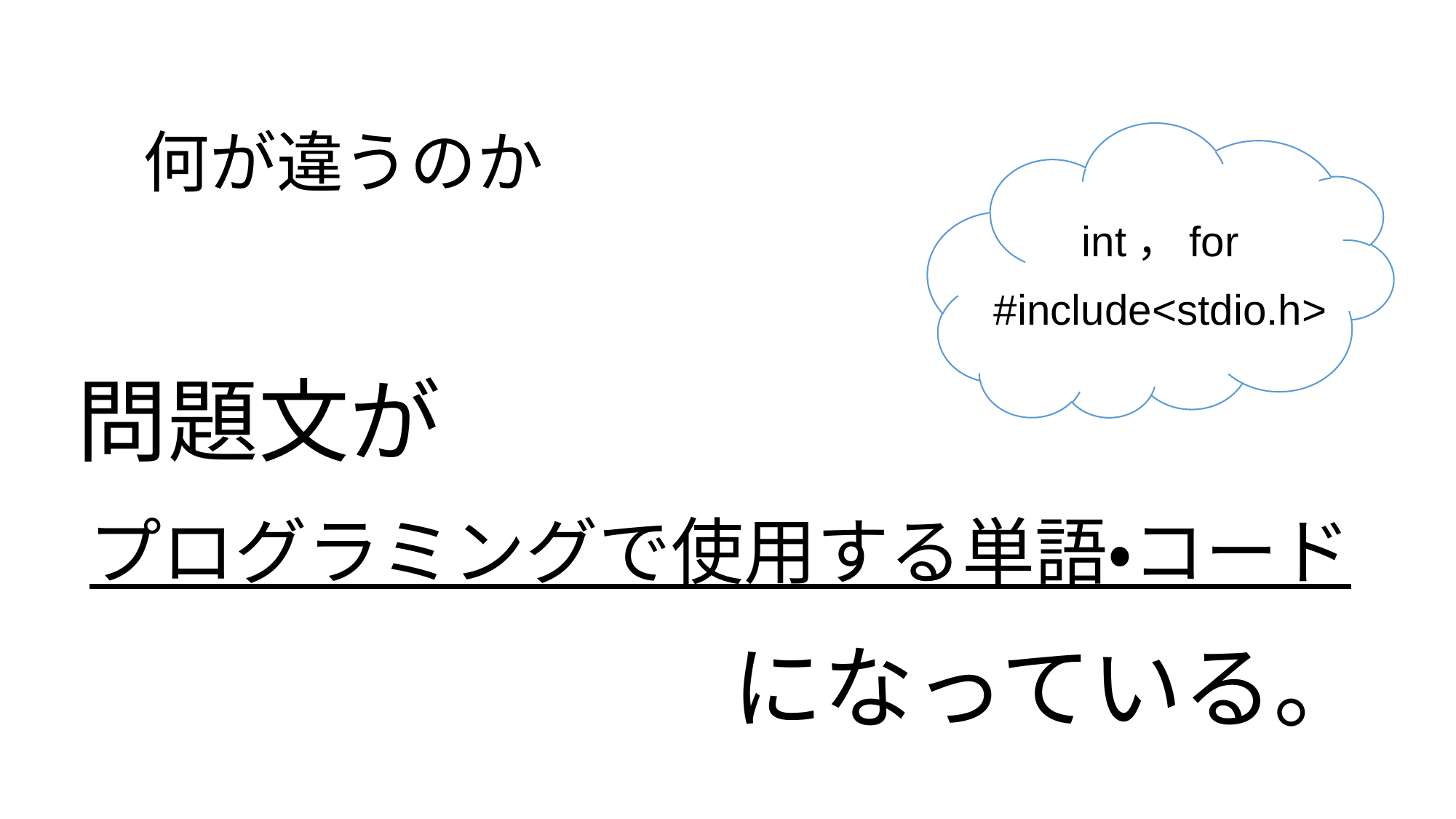

何が違うのか

int，for
#include<stdio.h>
問題文が
プログラミングで使用する単語・コード
になっている。